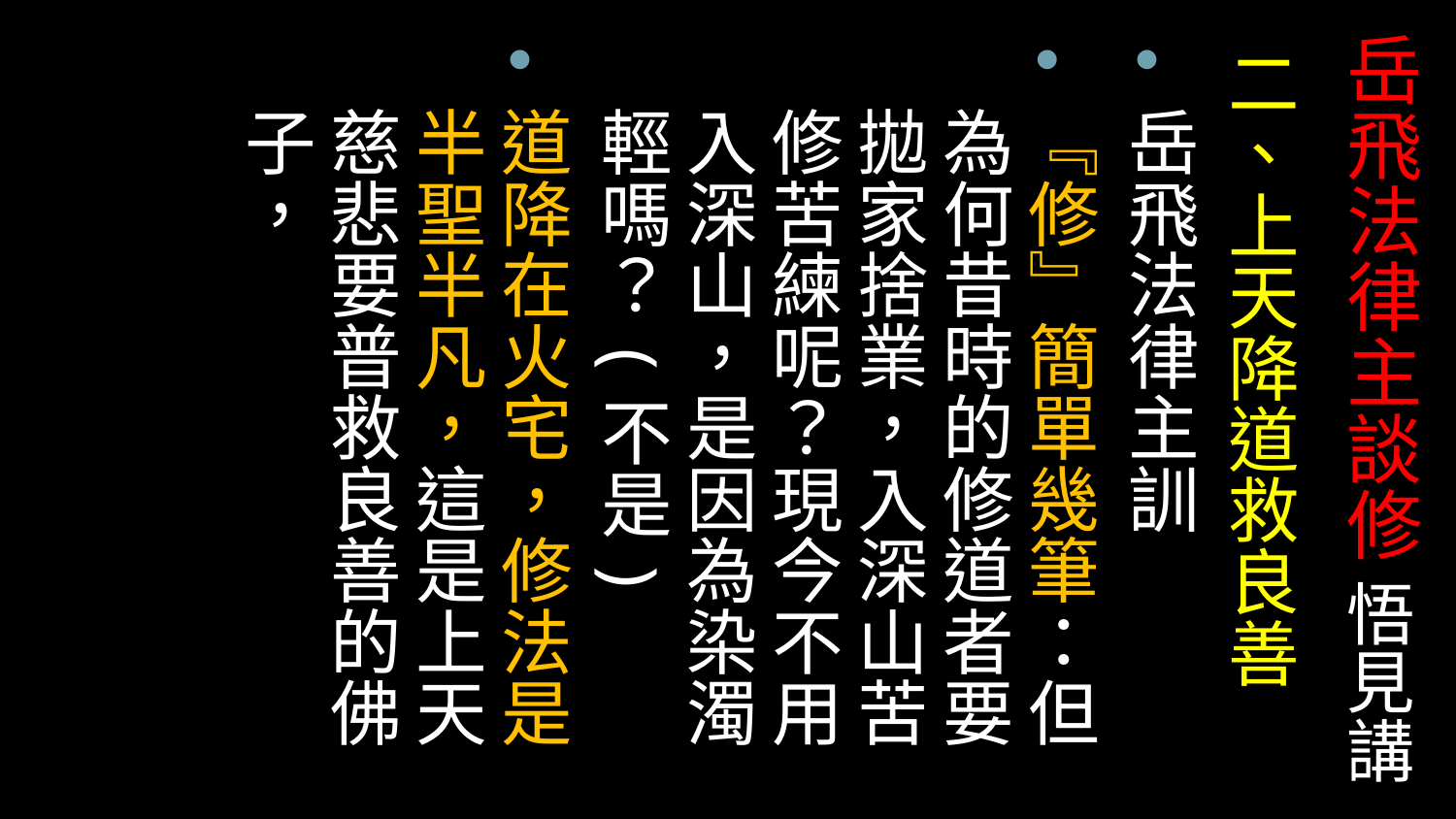

# 岳飛法律主談修 悟見講
二、上天降道救良善
岳飛法律主訓
『修』簡單幾筆：但為何昔時的修道者要拋家捨業，入深山苦修苦練呢？現今不用入深山，是因為染濁輕嗎？(不是)
道降在火宅，修法是半聖半凡，這是上天慈悲要普救良善的佛子，